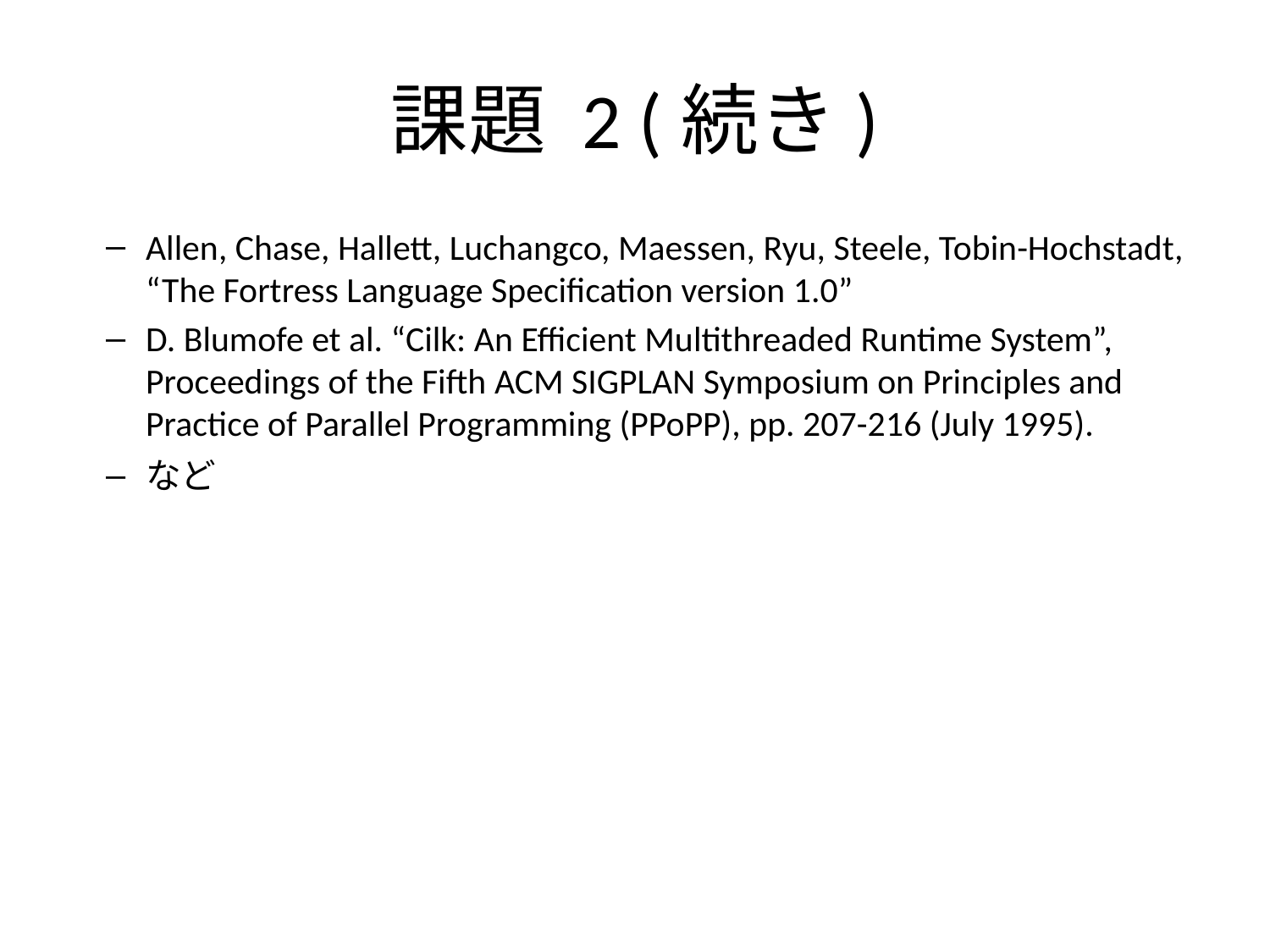

# 課題 2 (続き)
Allen, Chase, Hallett, Luchangco, Maessen, Ryu, Steele, Tobin-Hochstadt, “The Fortress Language Specification version 1.0”
D. Blumofe et al. “Cilk: An Efficient Multithreaded Runtime System”,  Proceedings of the Fifth ACM SIGPLAN Symposium on Principles and Practice of Parallel Programming (PPoPP), pp. 207-216 (July 1995).
など